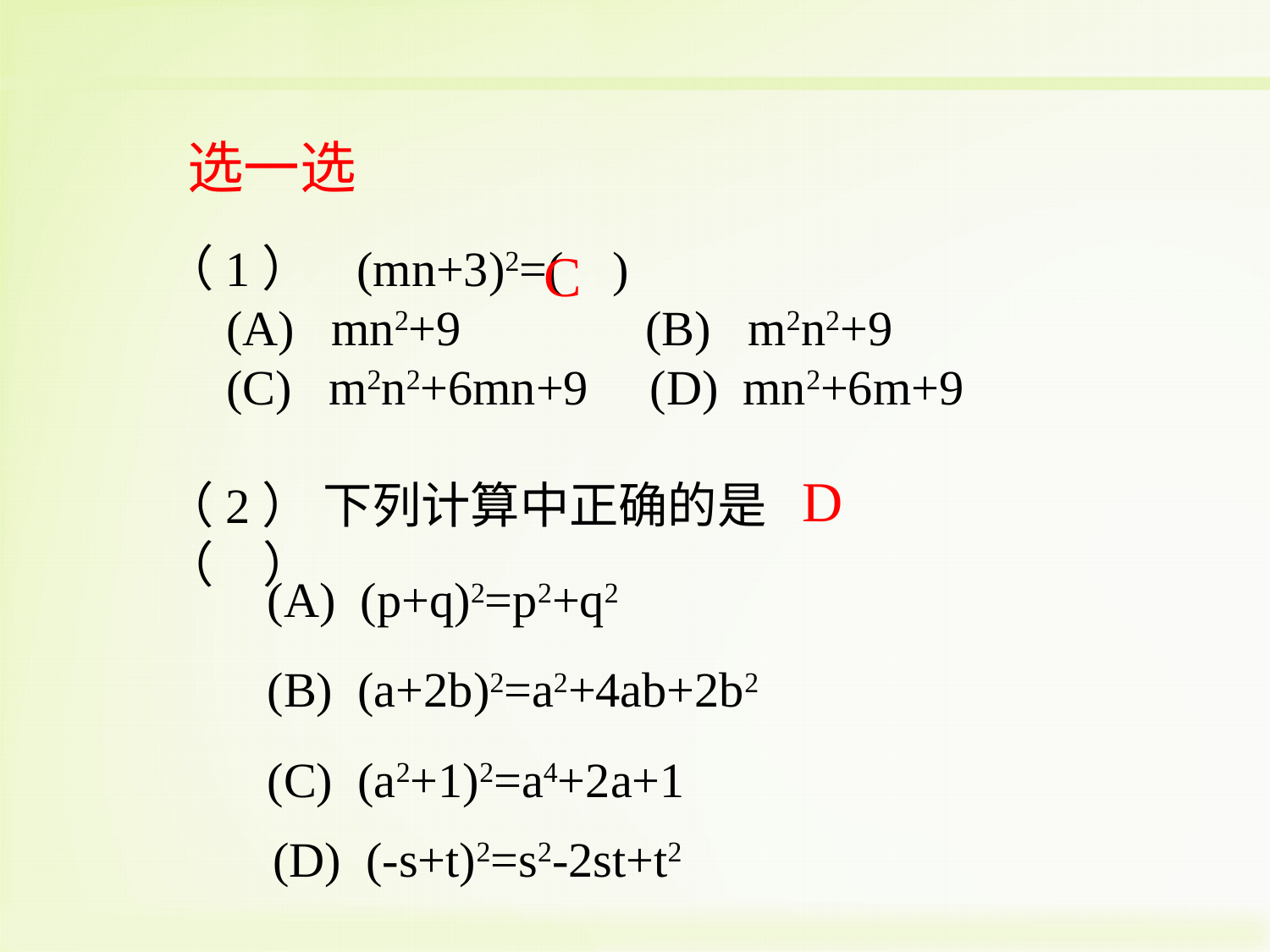

选一选
（1）   (mn+3)2=(    )
     (A)   mn2+9               (B)   m2n2+9
     (C)   m2n2+6mn+9     (D)  mn2+6m+9
C
D
（2） 下列计算中正确的是（　）
(A)  (p+q)2=p2+q2
(B)  (a+2b)2=a2+4ab+2b2
(C)  (a2+1)2=a4+2a+1
(D)  (-s+t)2=s2-2st+t2